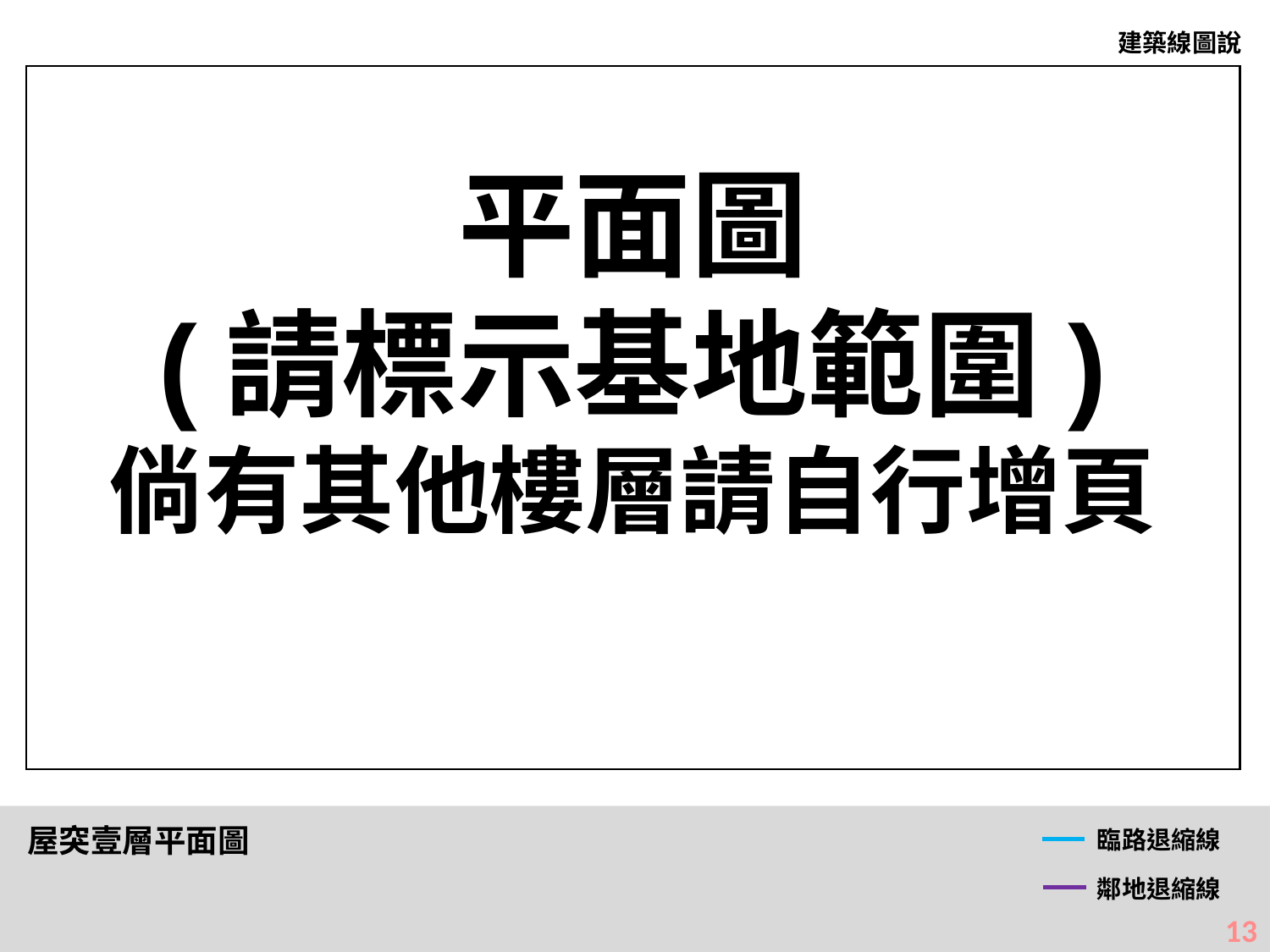

建築線圖說
平面圖
(請標示基地範圍)
倘有其他樓層請自行增頁

屋突壹層平面圖
臨路退縮線
鄰地退縮線
13